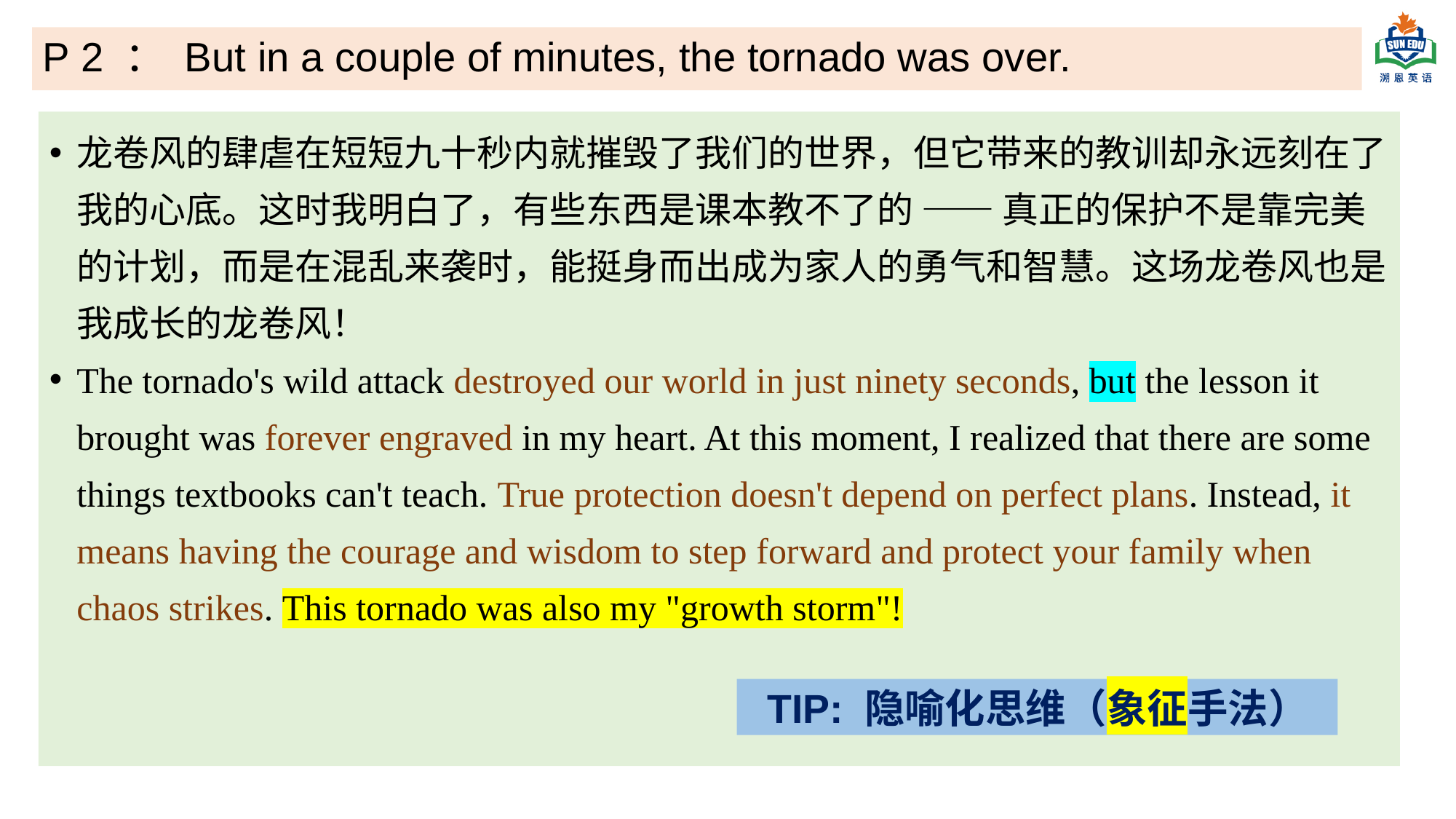

P 2 ： But in a couple of minutes, the tornado was over.
龙卷风的肆虐在短短九十秒内就摧毁了我们的世界，但它带来的教训却永远刻在了我的心底。这时我明白了，有些东西是课本教不了的 —— 真正的保护不是靠完美的计划，而是在混乱来袭时，能挺身而出成为家人的勇气和智慧。这场龙卷风也是我成长的龙卷风！
The tornado's wild attack destroyed our world in just ninety seconds, but the lesson it brought was forever engraved in my heart. At this moment, I realized that there are some things textbooks can't teach. True protection doesn't depend on perfect plans. Instead, it means having the courage and wisdom to step forward and protect your family when chaos strikes. This tornado was also my "growth storm"!
  tip: 隐喻化思维（象征手法）